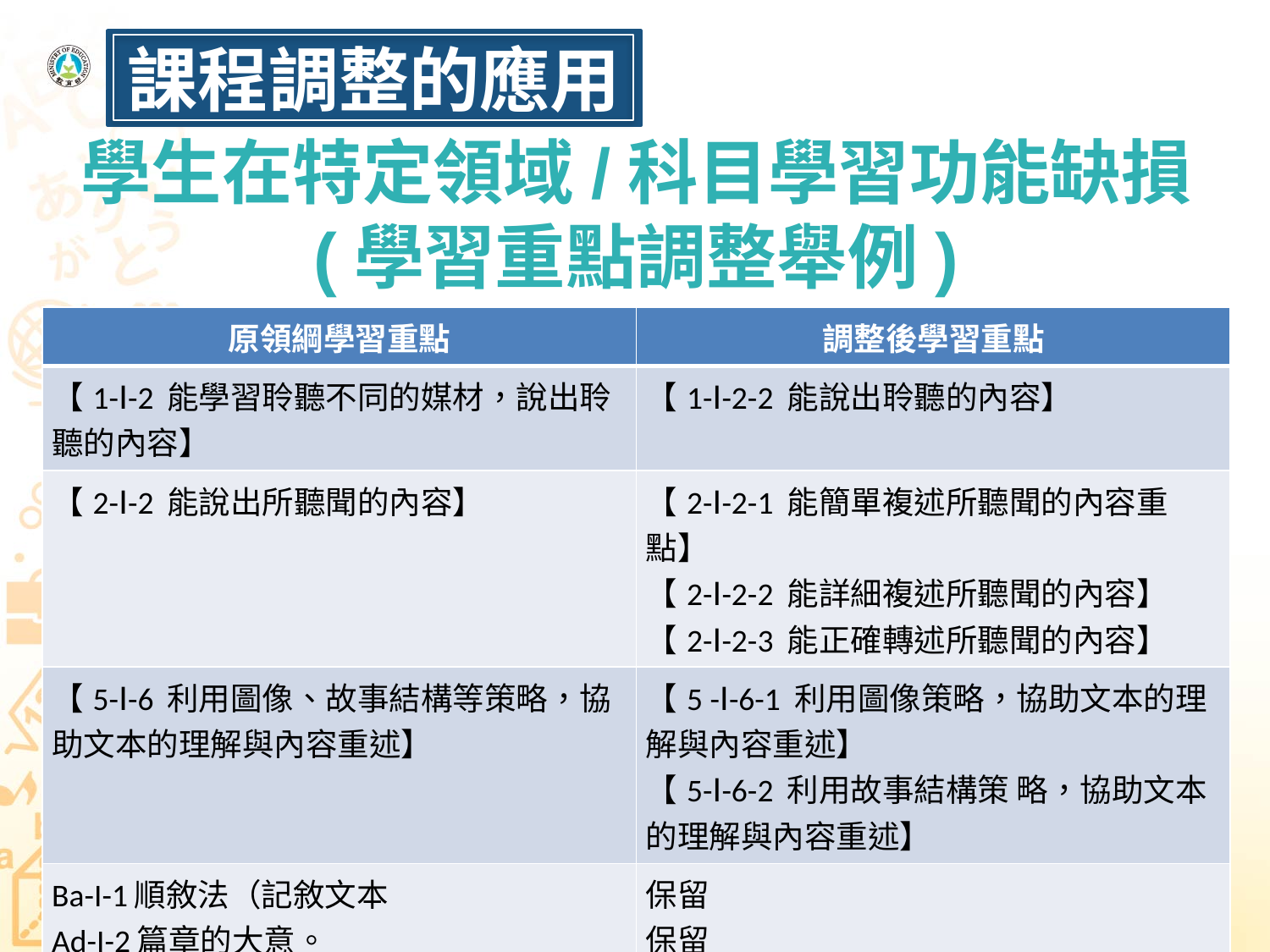

課程調整的應用

# 學生在特定領域/科目學習功能缺損 (學習重點調整舉例)
| 原領綱學習重點 | 調整後學習重點 |
| --- | --- |
| 【1-Ⅰ-2 能學習聆聽不同的媒材，說出聆聽的內容】 | 【1-Ⅰ-2-2 能說出聆聽的內容】 |
| 【2-Ⅰ-2 能說出所聽聞的內容】 | 【2-Ⅰ-2-1 能簡單複述所聽聞的內容重點】 【2-Ⅰ-2-2 能詳細複述所聽聞的內容】 【2-Ⅰ-2-3 能正確轉述所聽聞的內容】 |
| 【5-Ⅰ-6 利用圖像、故事結構等策略，協助文本的理解與內容重述】 | 【5 -Ⅰ-6-1 利用圖像策略，協助文本的理解與內容重述】 【5-Ⅰ-6-2 利用故事結構策 略，協助文本的理解與內容重述】 |
| Ba-I-1順敘法（記敘文本 Ad-I-2篇章的大意。 Ad-I-3故事、童詩。 | 保留 保留 Ad-I-3故事 |